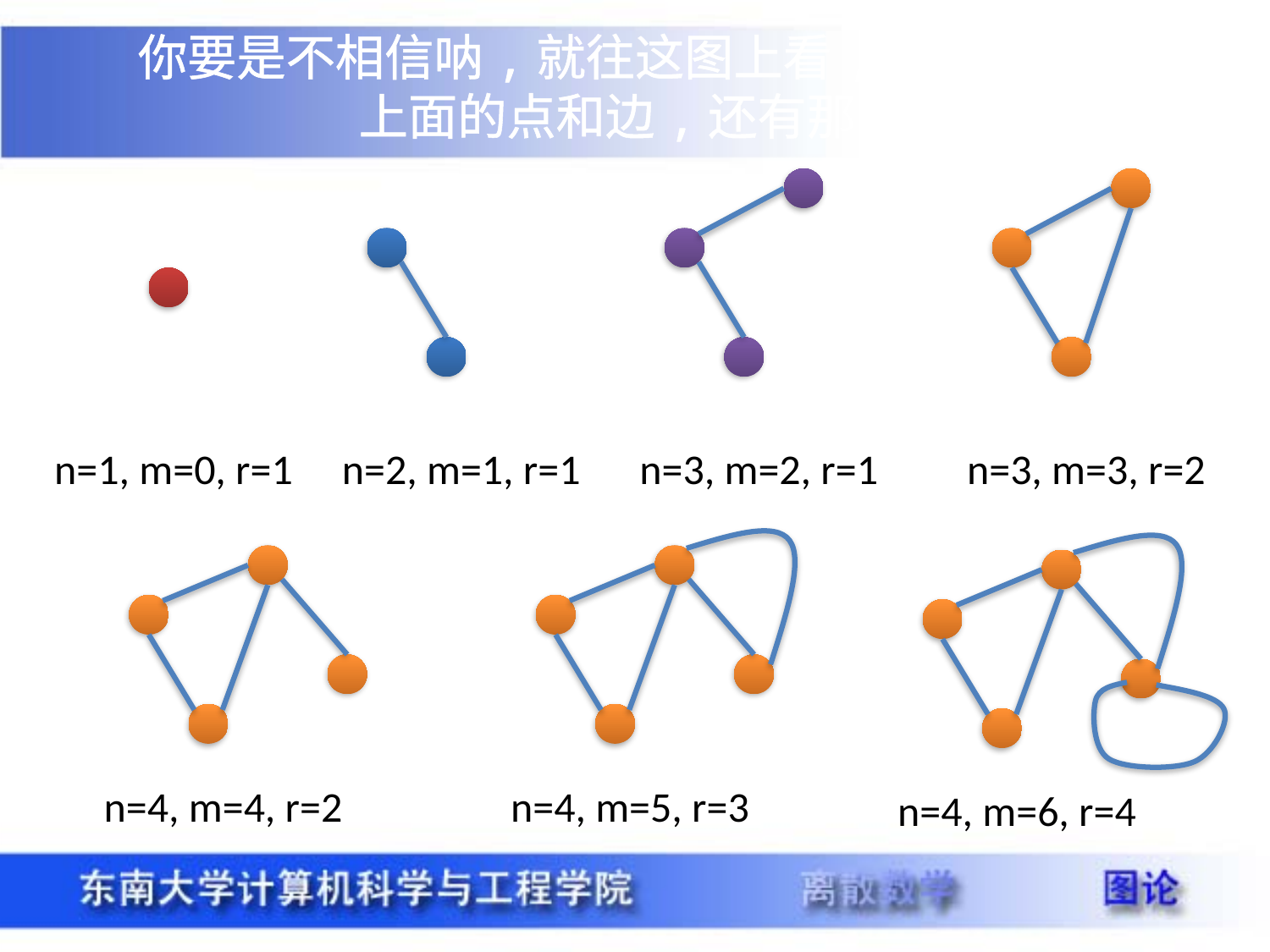

你要是不相信呐,就往这图上看,
                   上面的点和边,还有那些面

n=1, m=0, r=1
n=2, m=1, r=1
n=3, m=2, r=1
n=3, m=3, r=2

n=4, m=4, r=2
n=4, m=5, r=3
n=4, m=6, r=4